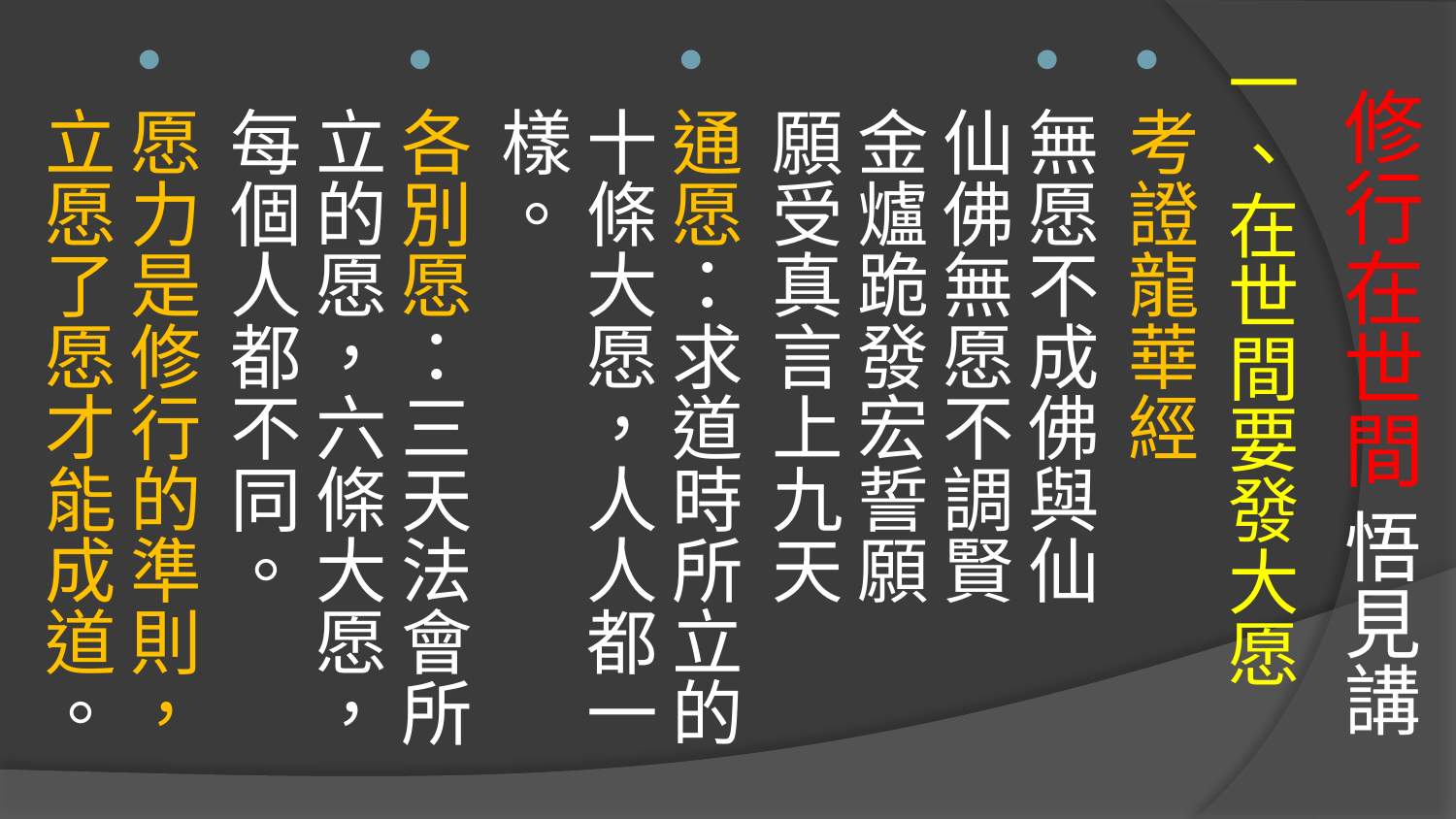

一、在世間要發大愿
考證龍華經
無愿不成佛與仙 
仙佛無愿不調賢
金爐跪發宏誓願 
願受真言上九天
通愿：求道時所立的十條大愿，人人都一樣。
各別愿：三天法會所立的愿，六條大愿，每個人都不同。
愿力是修行的準則，立愿了愿才能成道。
# 修行在世間 悟見講